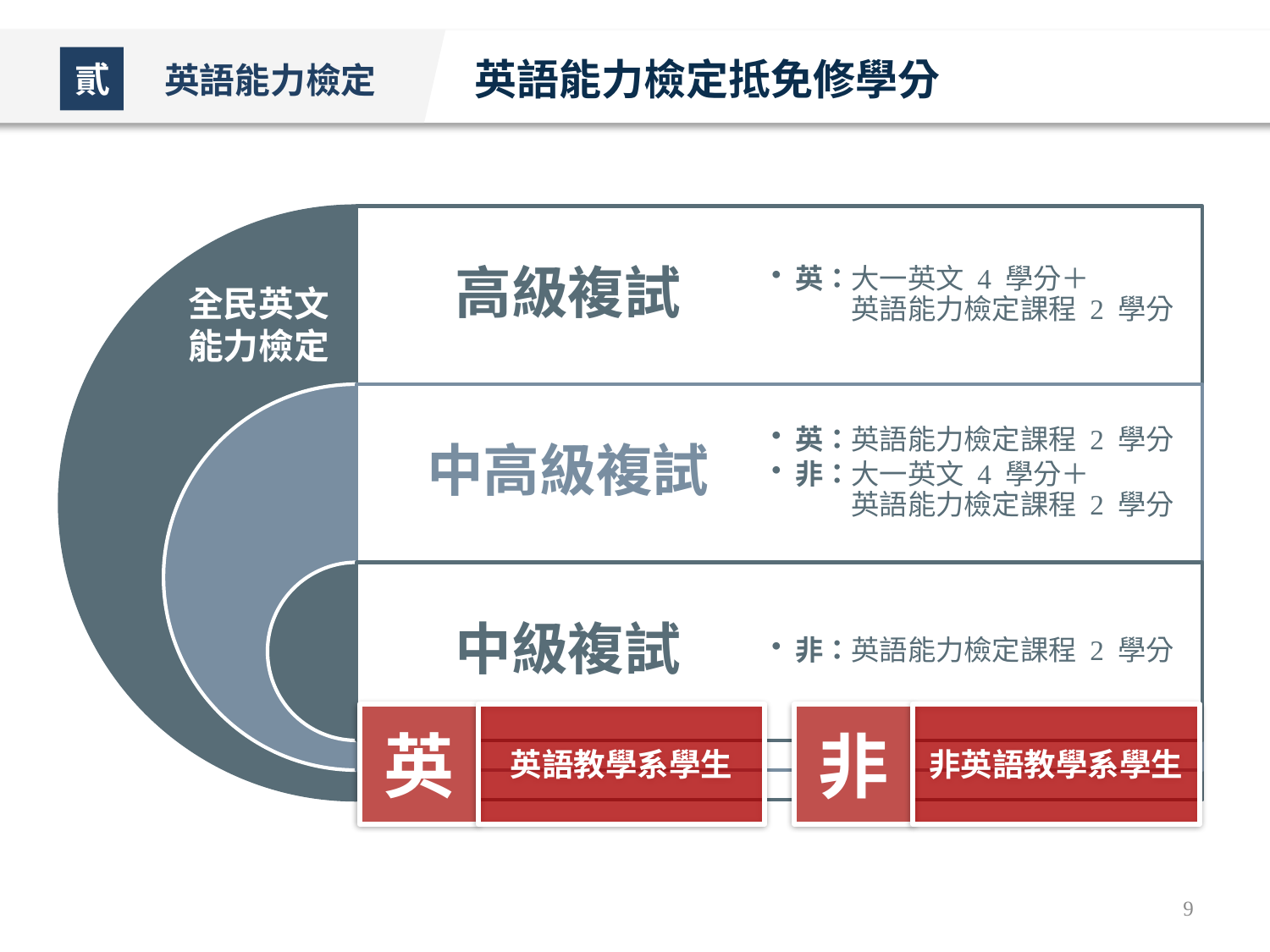

英語能力檢定抵免修學分

貳
英語能力檢定

高級複試
英：大一英文 4 學分＋
　　英語能力檢定課程 2 學分

中高級複試
英：英語能力檢定課程 2 學分
非：大一英文 4 學分＋
　　英語能力檢定課程 2 學分

中級複試
非：英語能力檢定課程 2 學分
全民英文
能力檢定
英
英語教學系學生
非
非英語教學系學生
9